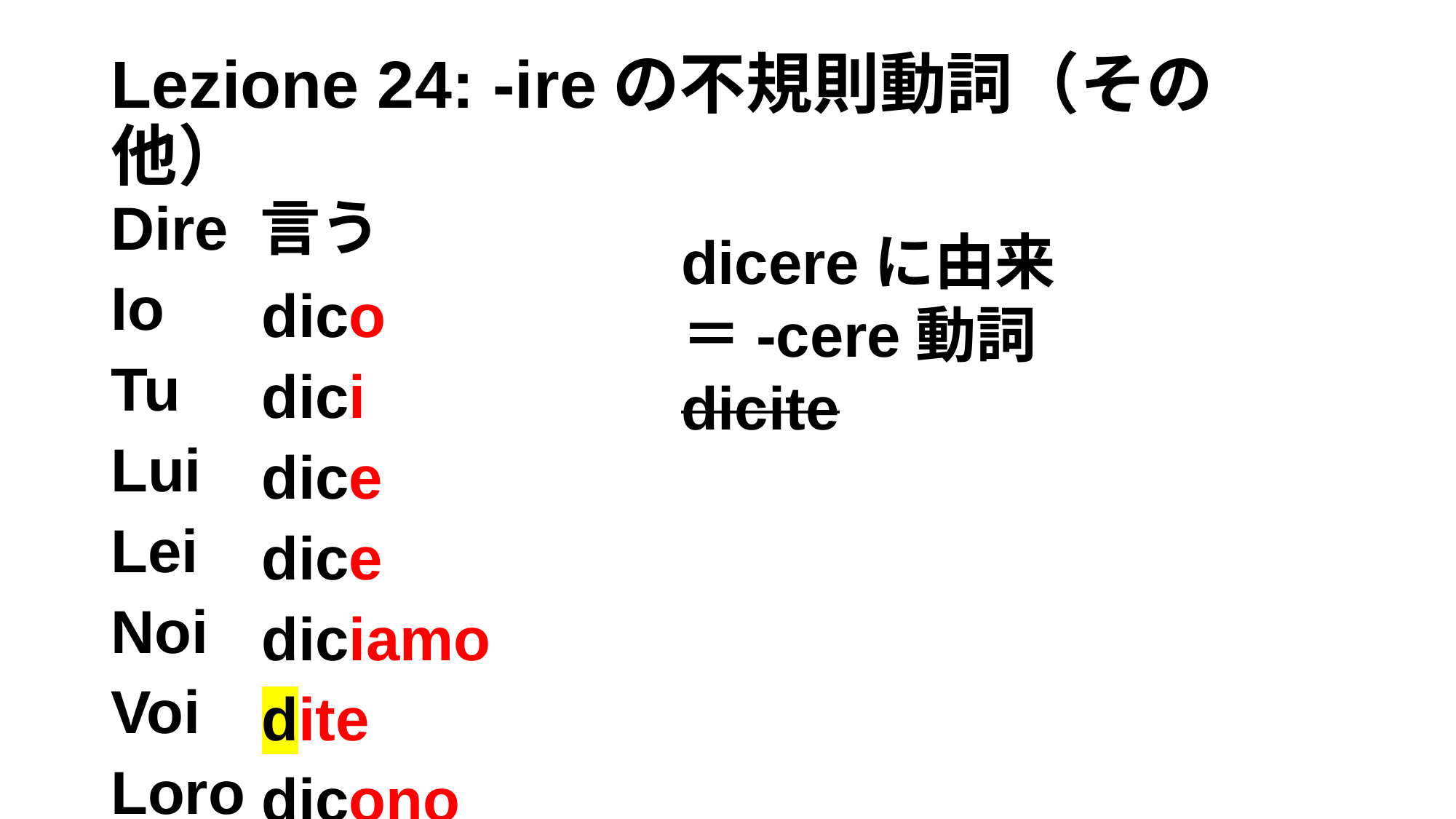

# Lezione 24: -ireの不規則動詞（その他）
Dire 言う
Io
Tu
Lui
Lei
Noi
Voi
Loro

dico
dici
dice
dice
diciamo
dite
dicono

dicereに由来
＝-cere動詞
dicite